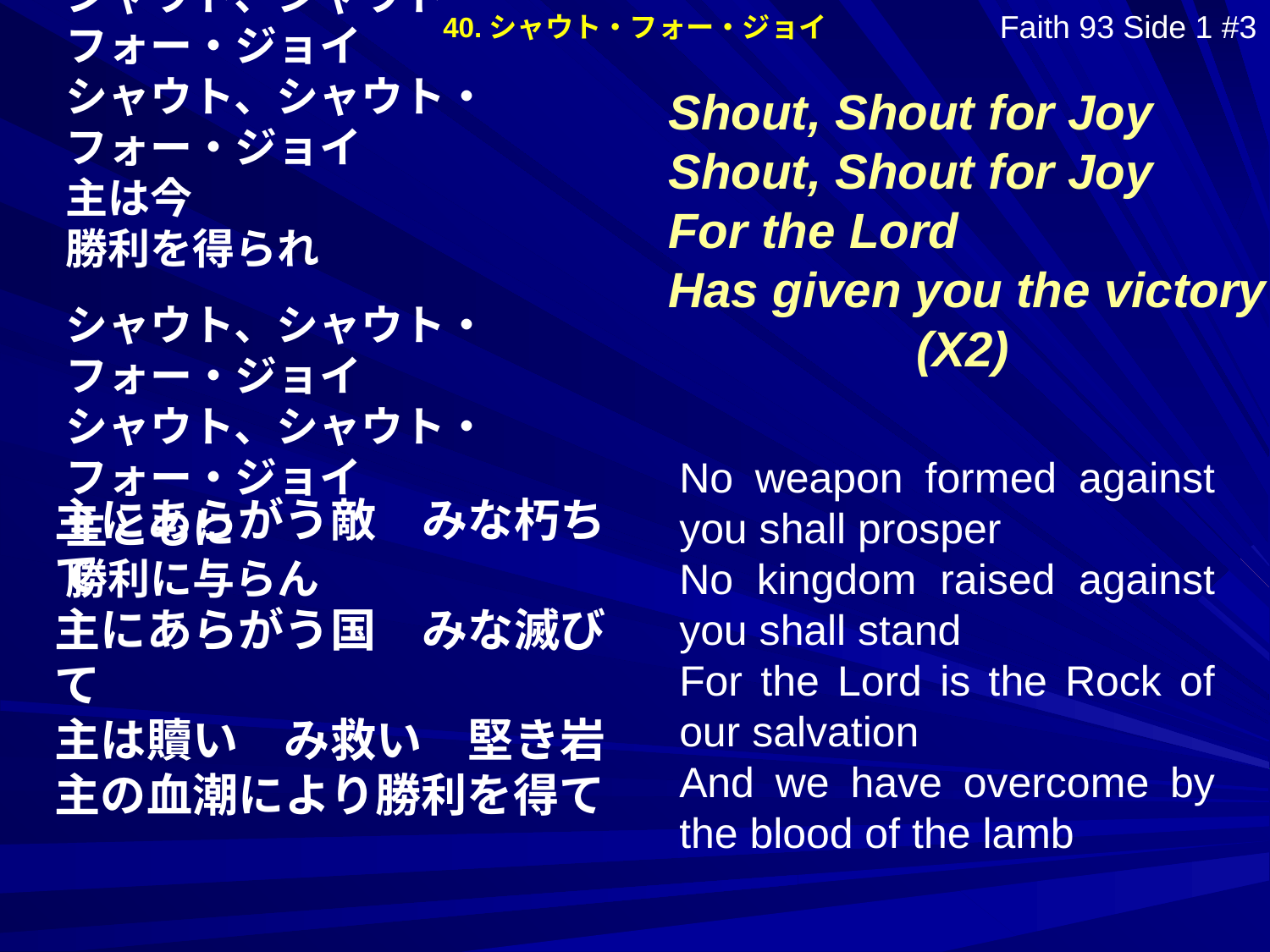

40.シャウト・フォー・ジョイ
Faith 93 Side 1 #3
シャウト、シャウト・フォー・ジョイ
シャウト、シャウト・フォー・ジョイ
主は今
勝利を得られ

シャウト、シャウト・フォー・ジョイ
シャウト、シャウト・フォー・ジョイ
主ともに
勝利に与らん
Shout, Shout for Joy
Shout, Shout for Joy
For the Lord
Has given you the victory
                  (X2)
No weapon formed against you shall prosper
No kingdom raised against you shall stand
For the Lord is the Rock of our salvation
And we have overcome by the blood of the lamb
主にあらがう敵　みな朽ちて
主にあらがう国　みな滅びて
主は贖い　み救い　堅き岩
主の血潮により勝利を得て